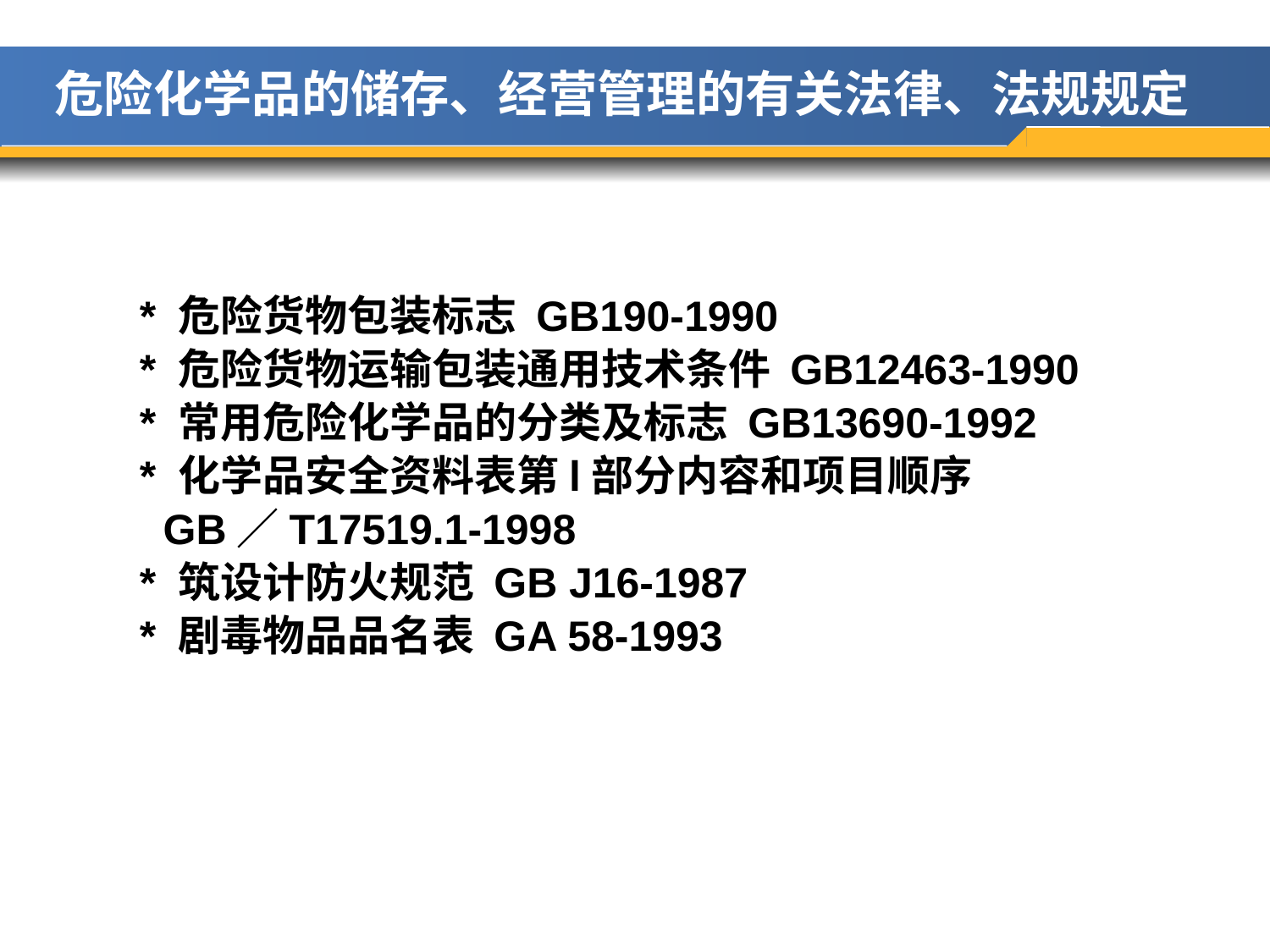

危险化学品的储存、经营管理的有关法律、法规规定

* 危险货物包装标志 GB190-1990
* 危险货物运输包装通用技术条件 GB12463-1990
* 常用危险化学品的分类及标志 GB13690-1992
* 化学品安全资料表第l部分内容和项目顺序
  GB／T17519.1-1998
* 筑设计防火规范 GB J16-1987
* 剧毒物品品名表 GA 58-1993